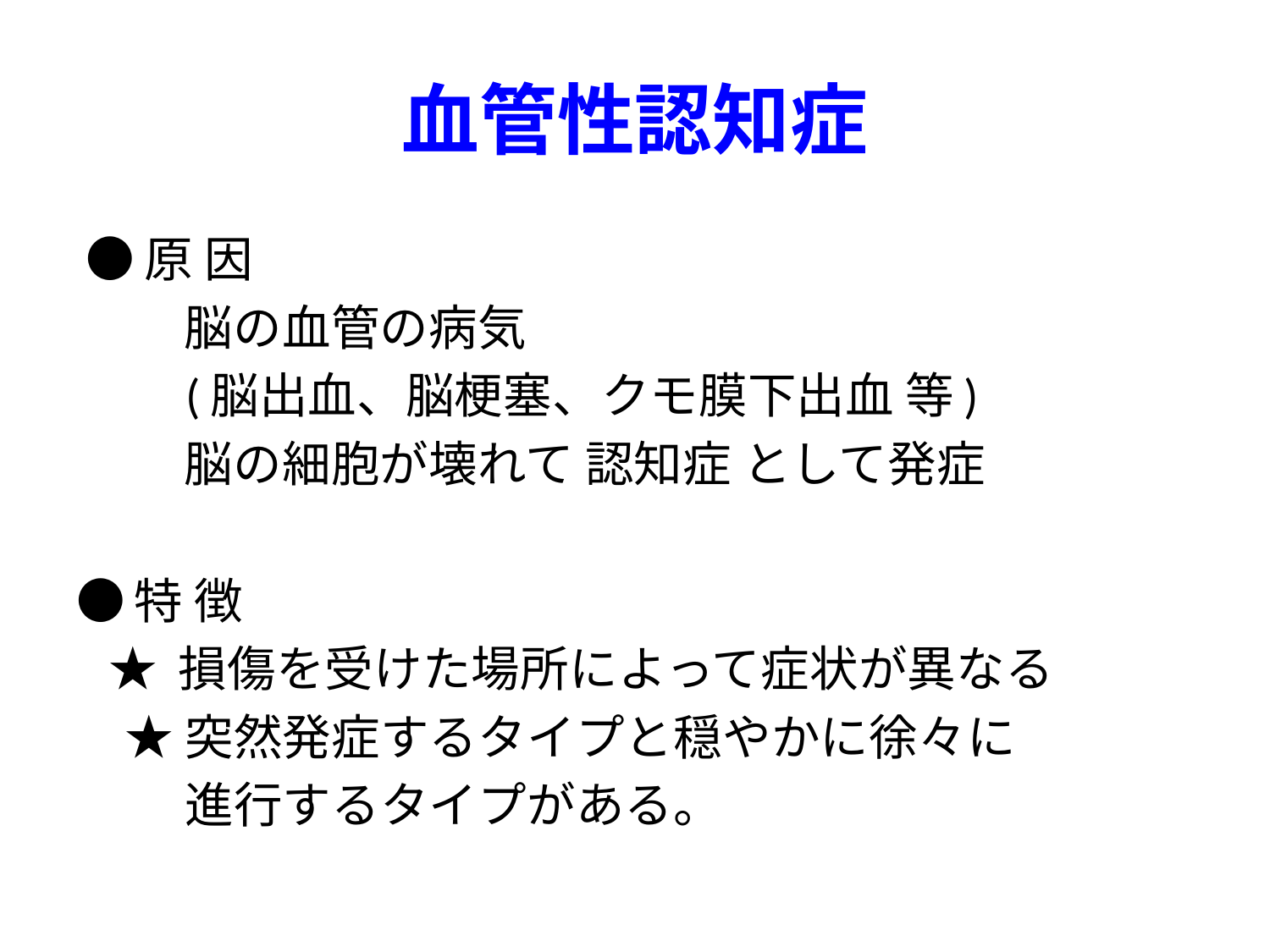

# 血管性認知症
 ●原 因
         脳の血管の病気
          (脳出血、脳梗塞、クモ膜下出血 等)
         脳の細胞が壊れて 認知症 として発症

●特 徴
   ★ 損傷を受けた場所によって症状が異なる
　★ 突然発症するタイプと穏やかに徐々に
　　 進行するタイプがある。